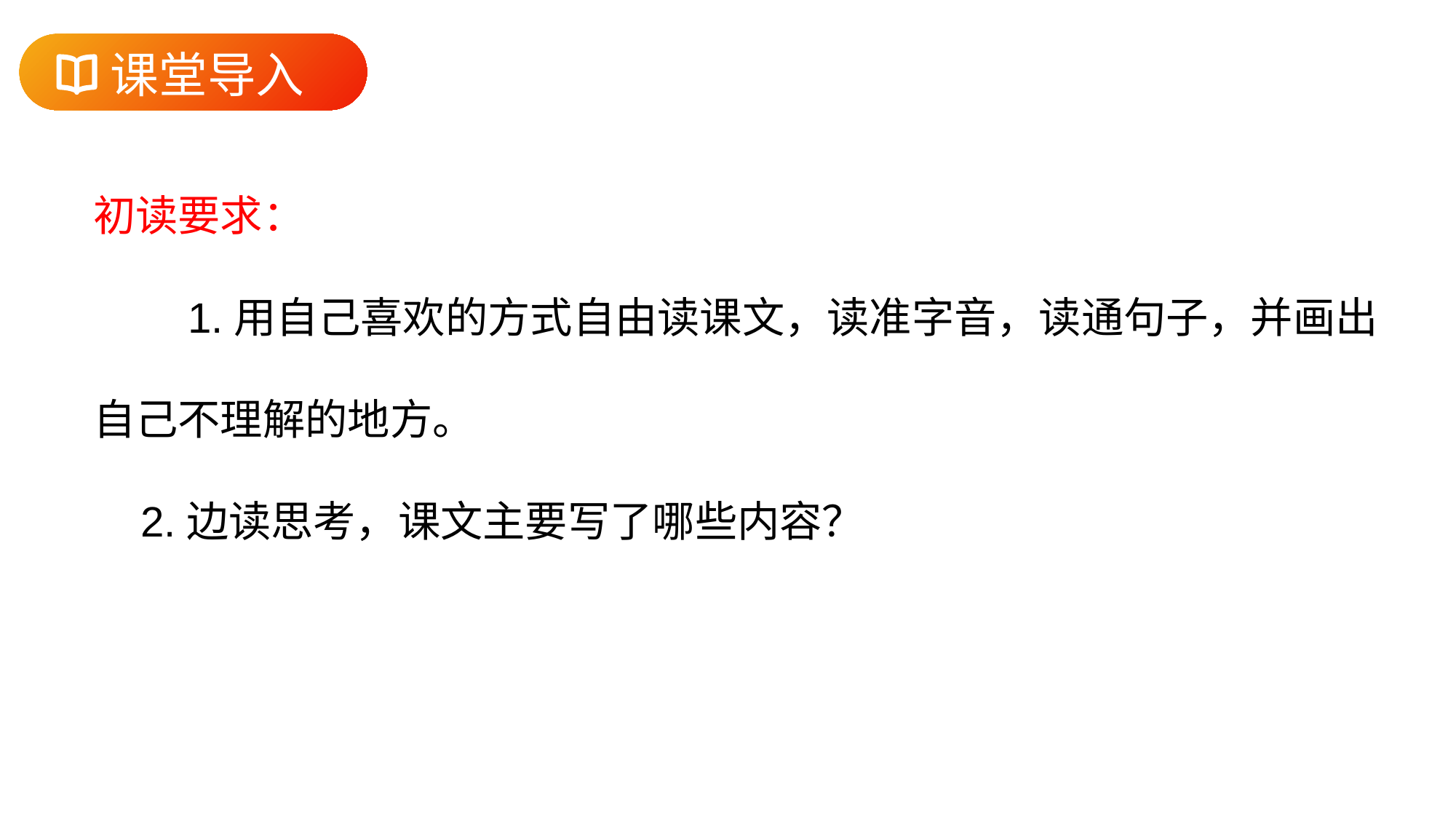

课堂导入

初读要求：
        1.用自己喜欢的方式自由读课文，读准字音，读通句子，并画出自己不理解的地方。
    2.边读思考，课文主要写了哪些内容？